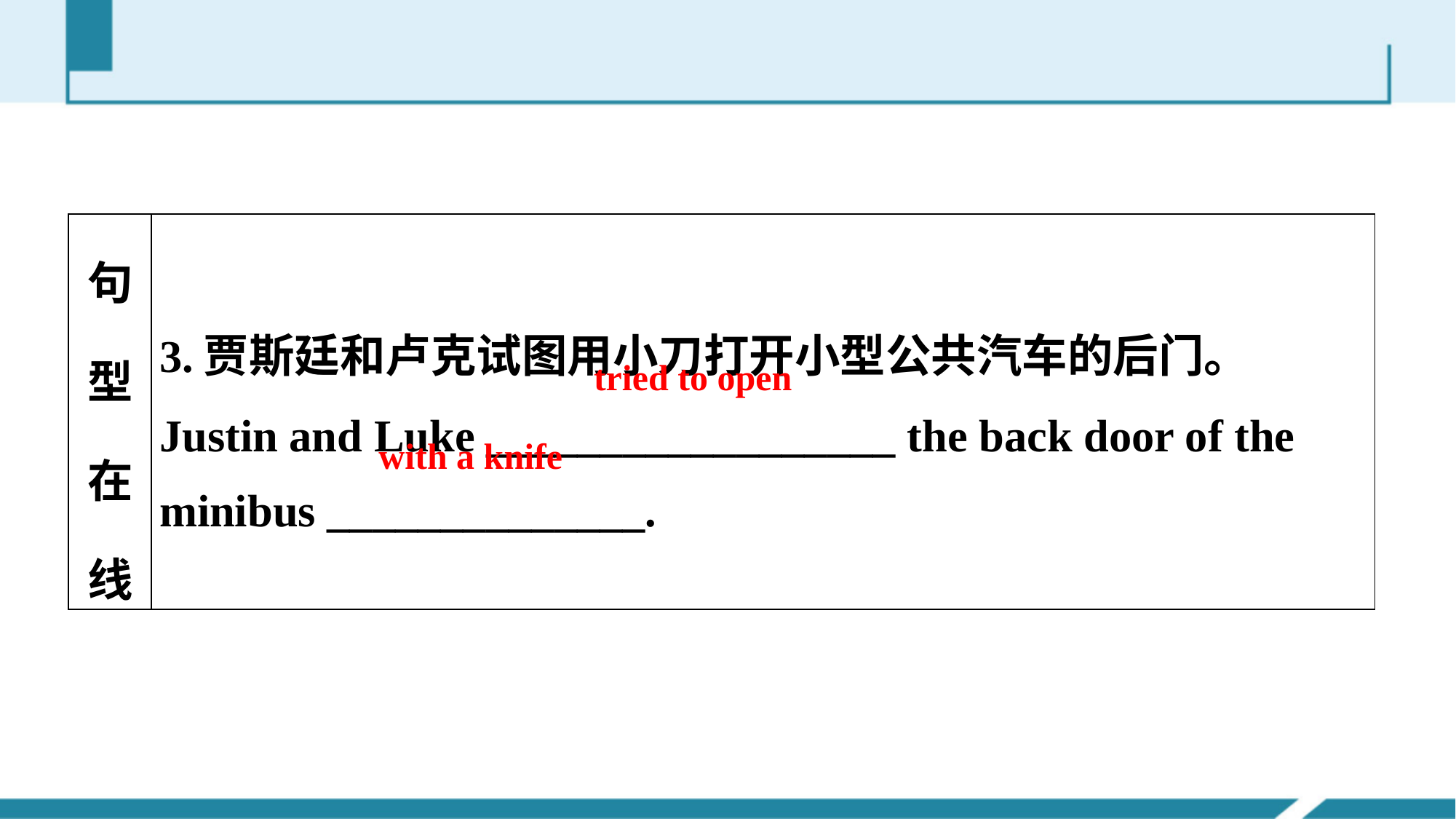

| 句型在线 | 3.贾斯廷和卢克试图用小刀打开小型公共汽车的后门。 Justin and Luke \_\_\_\_\_\_\_\_\_\_\_\_\_\_\_\_\_\_ the back door of the minibus \_\_\_\_\_\_\_\_\_\_\_\_\_\_. |
| --- | --- |
tried to open
with a knife